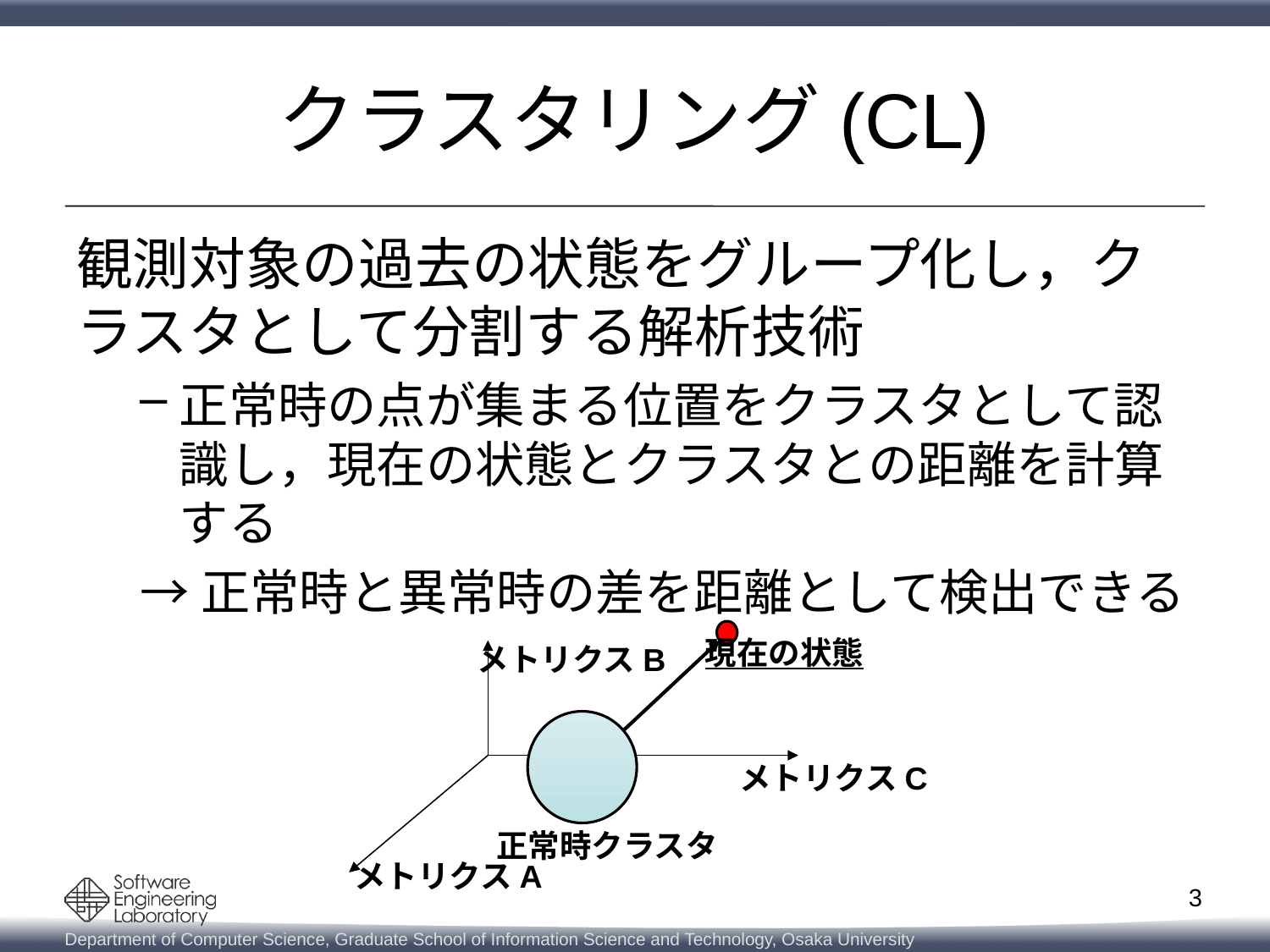

# クラスタリング(CL)
観測対象の過去の状態をグループ化し，クラスタとして分割する解析技術
正常時の点が集まる位置をクラスタとして認識し，現在の状態とクラスタとの距離を計算する
→正常時と異常時の差を距離として検出できる

現在の状態
メトリクスB

メトリクスC
正常時クラスタ
メトリクスA
3